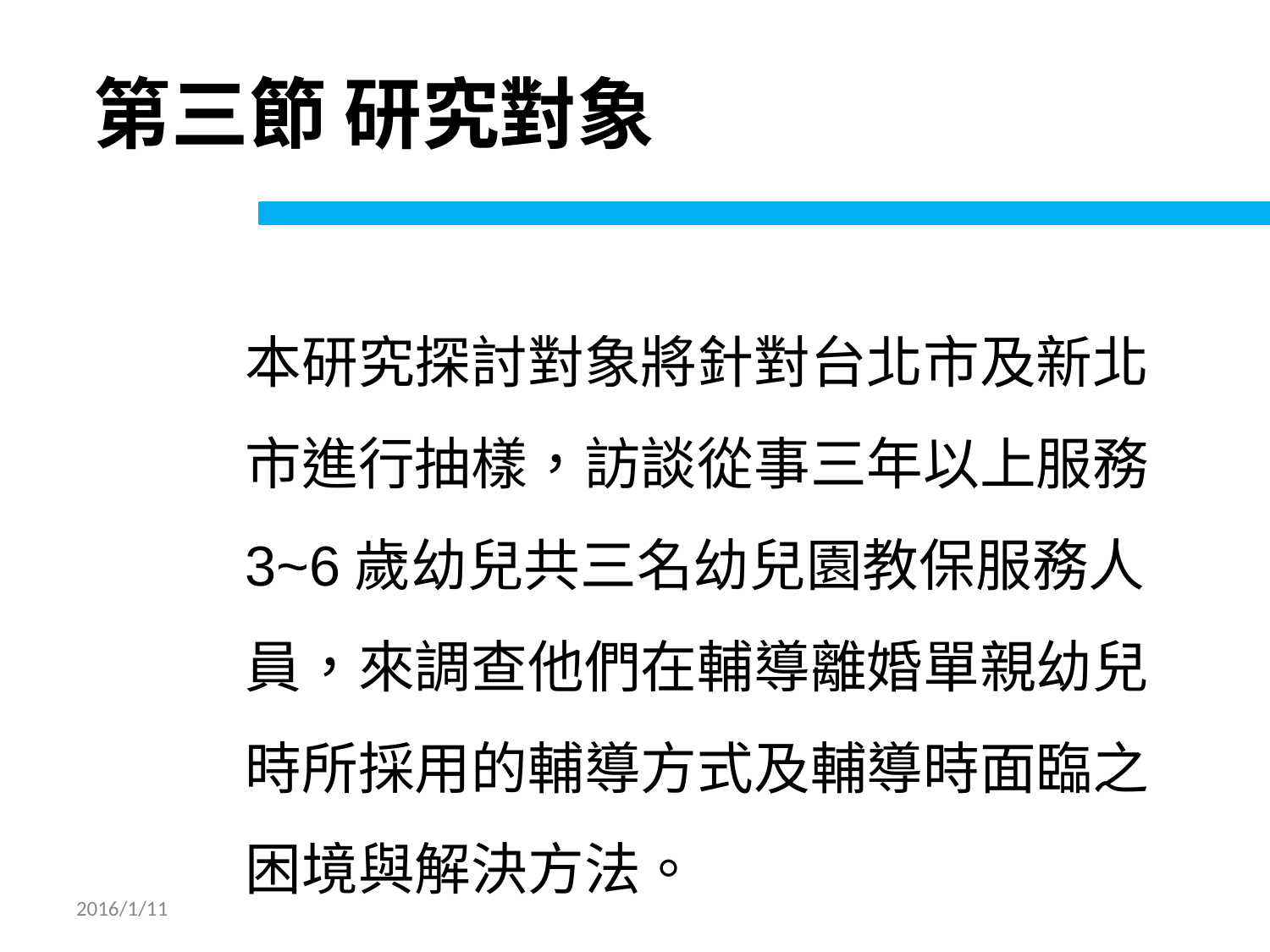

# 第三節 研究對象

	本研究探討對象將針對台北市及新北市進行抽樣，訪談從事三年以上服務3~6歲幼兒共三名幼兒園教保服務人員，來調查他們在輔導離婚單親幼兒時所採用的輔導方式及輔導時面臨之困境與解決方法。
2016/1/11